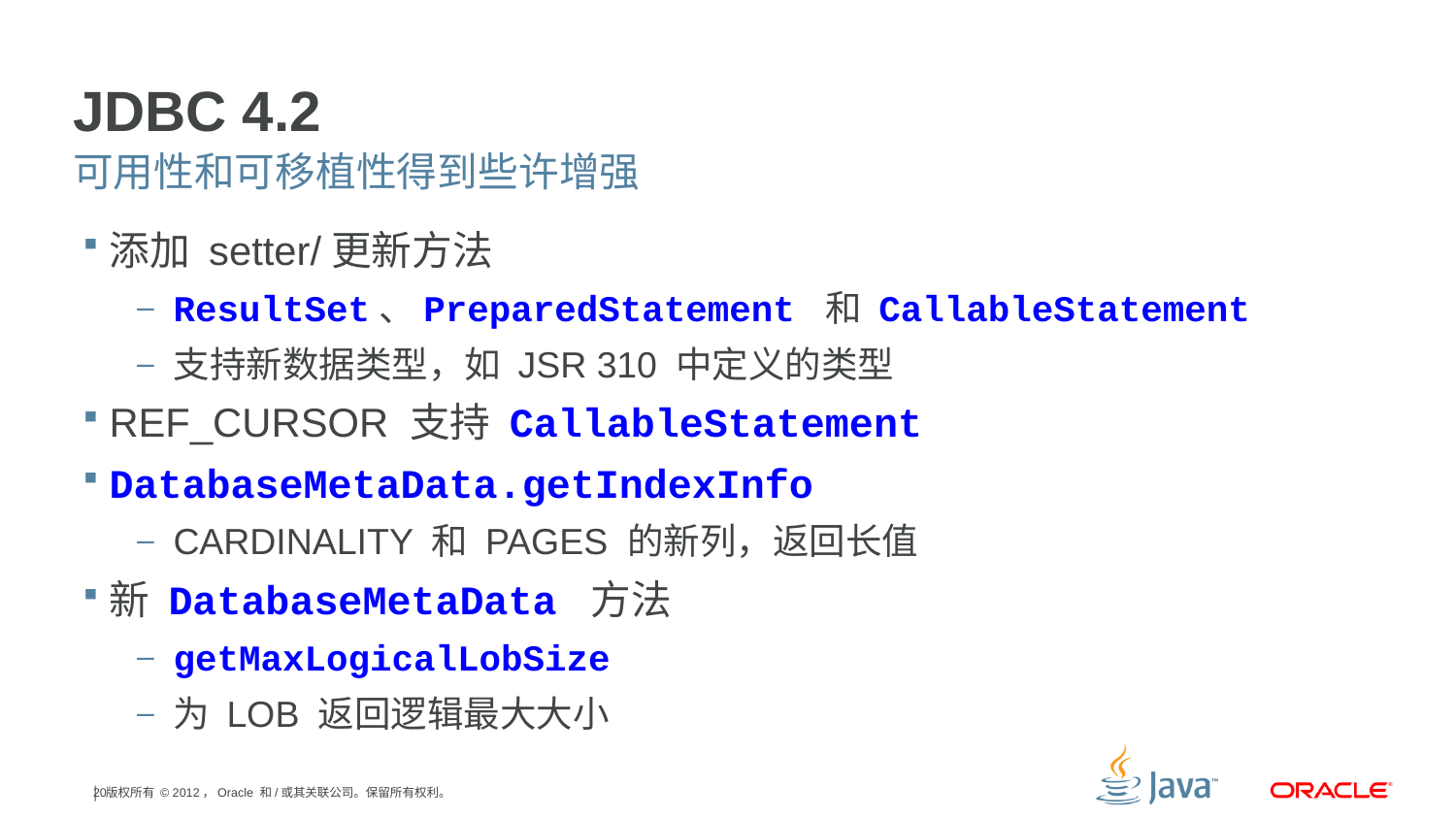

# JDBC 4.2
可用性和可移植性得到些许增强
添加 setter/更新方法
ResultSet、PreparedStatement 和 CallableStatement
支持新数据类型，如 JSR 310 中定义的类型
REF_CURSOR 支持 CallableStatement
DatabaseMetaData.getIndexInfo
CARDINALITY 和 PAGES 的新列，返回长值
新 DatabaseMetaData 方法
getMaxLogicalLobSize
为 LOB 返回逻辑最大大小